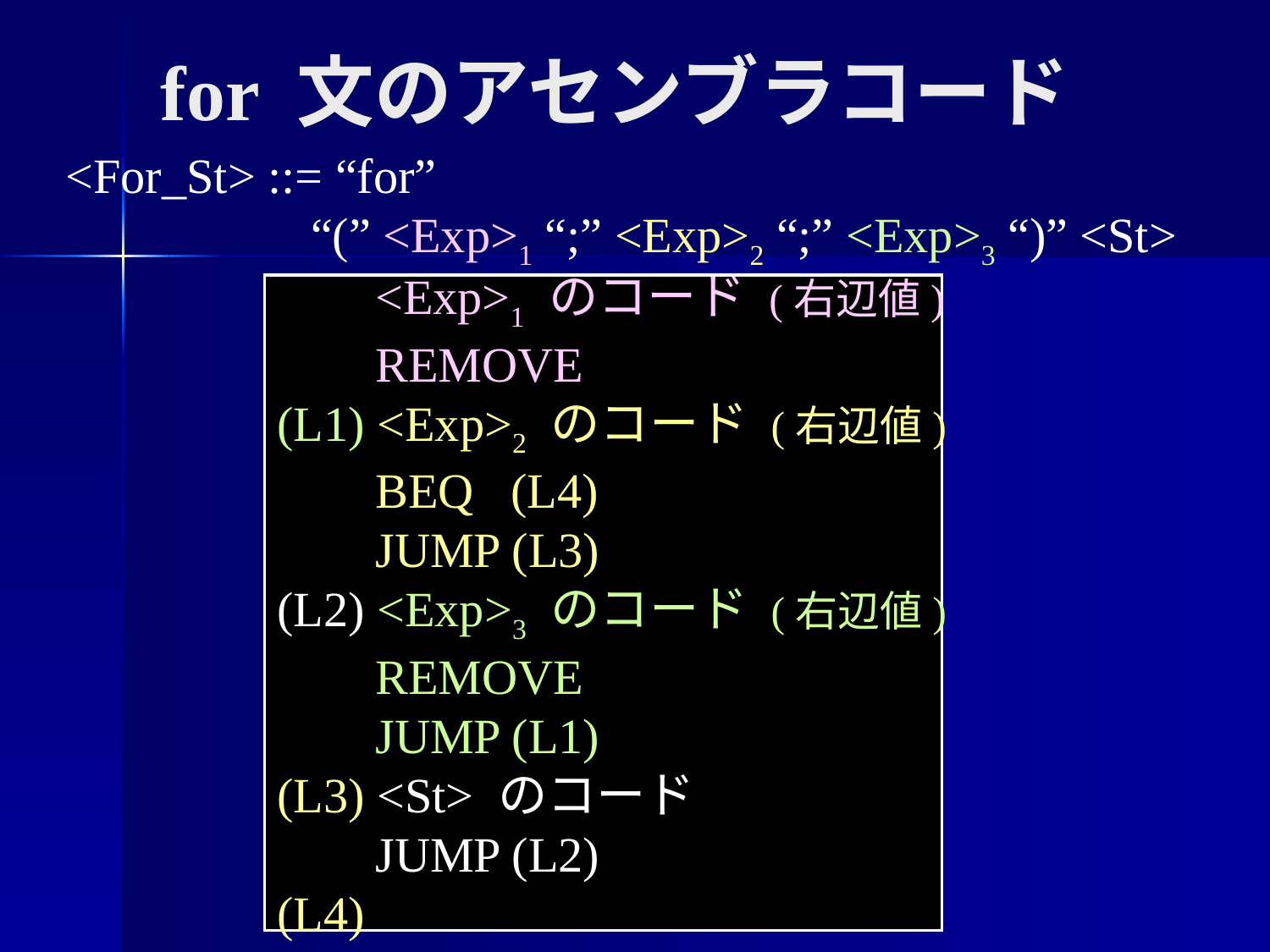

for 文のアセンブラコード
<For_St> ::= “for”
                    “(” <Exp>1 “;” <Exp>2 “;” <Exp>3 “)” <St>
        <Exp>1 のコード (右辺値)
        REMOVE
(L1) <Exp>2 のコード (右辺値)
        BEQ   (L4)
        JUMP (L3)
(L2) <Exp>3 のコード (右辺値)
        REMOVE
        JUMP (L1)
(L3) <St> のコード
        JUMP (L2)
(L4)